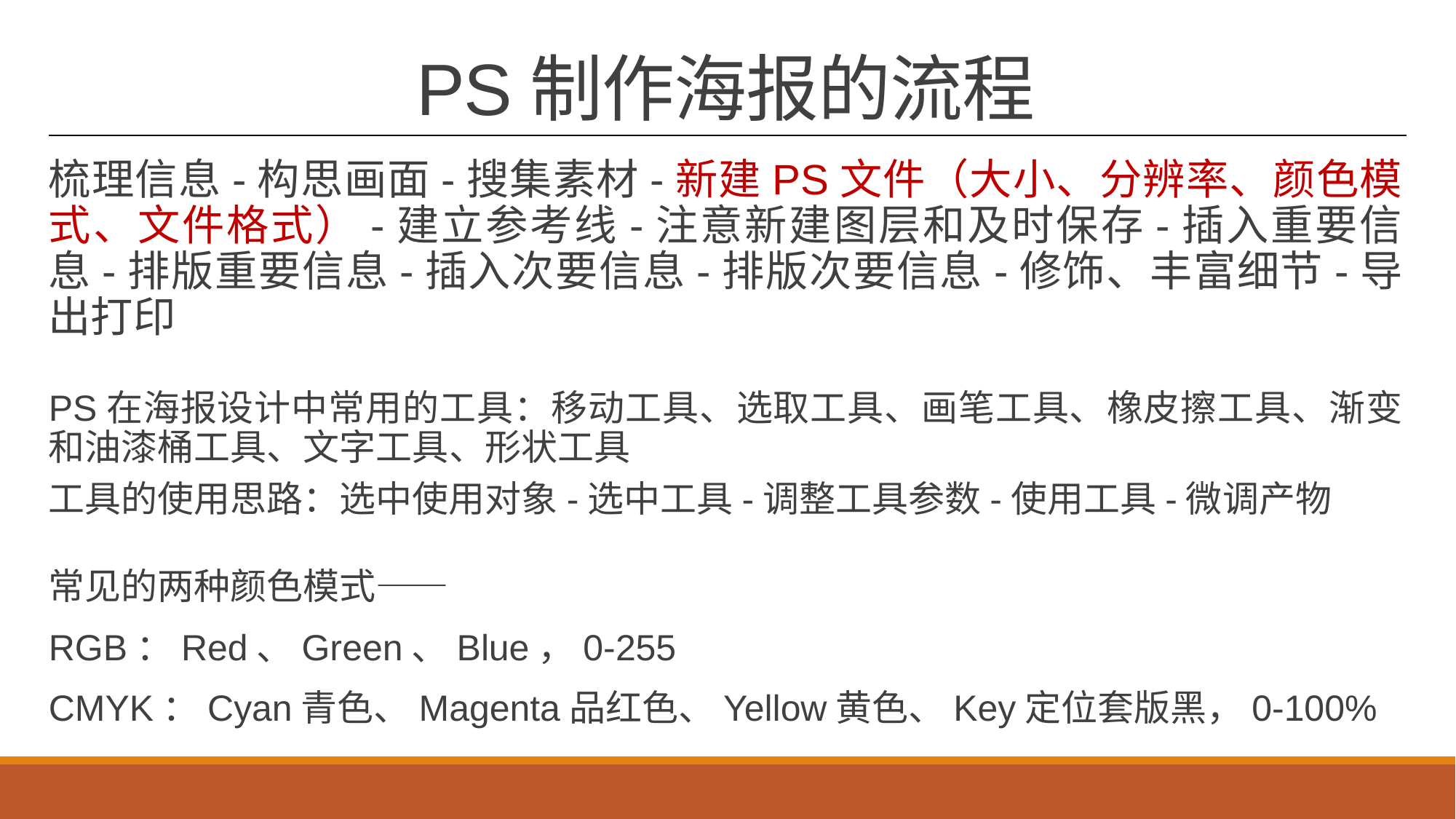

# PS制作海报的流程
梳理信息-构思画面-搜集素材-新建PS文件（大小、分辨率、颜色模式、文件格式）-建立参考线-注意新建图层和及时保存-插入重要信息-排版重要信息-插入次要信息-排版次要信息-修饰、丰富细节-导出打印
PS在海报设计中常用的工具：移动工具、选取工具、画笔工具、橡皮擦工具、渐变和油漆桶工具、文字工具、形状工具
工具的使用思路：选中使用对象-选中工具-调整工具参数-使用工具-微调产物
常见的两种颜色模式——
RGB：Red、Green、Blue，0-255
CMYK：Cyan青色、Magenta品红色、Yellow黄色、Key定位套版黑，0-100%